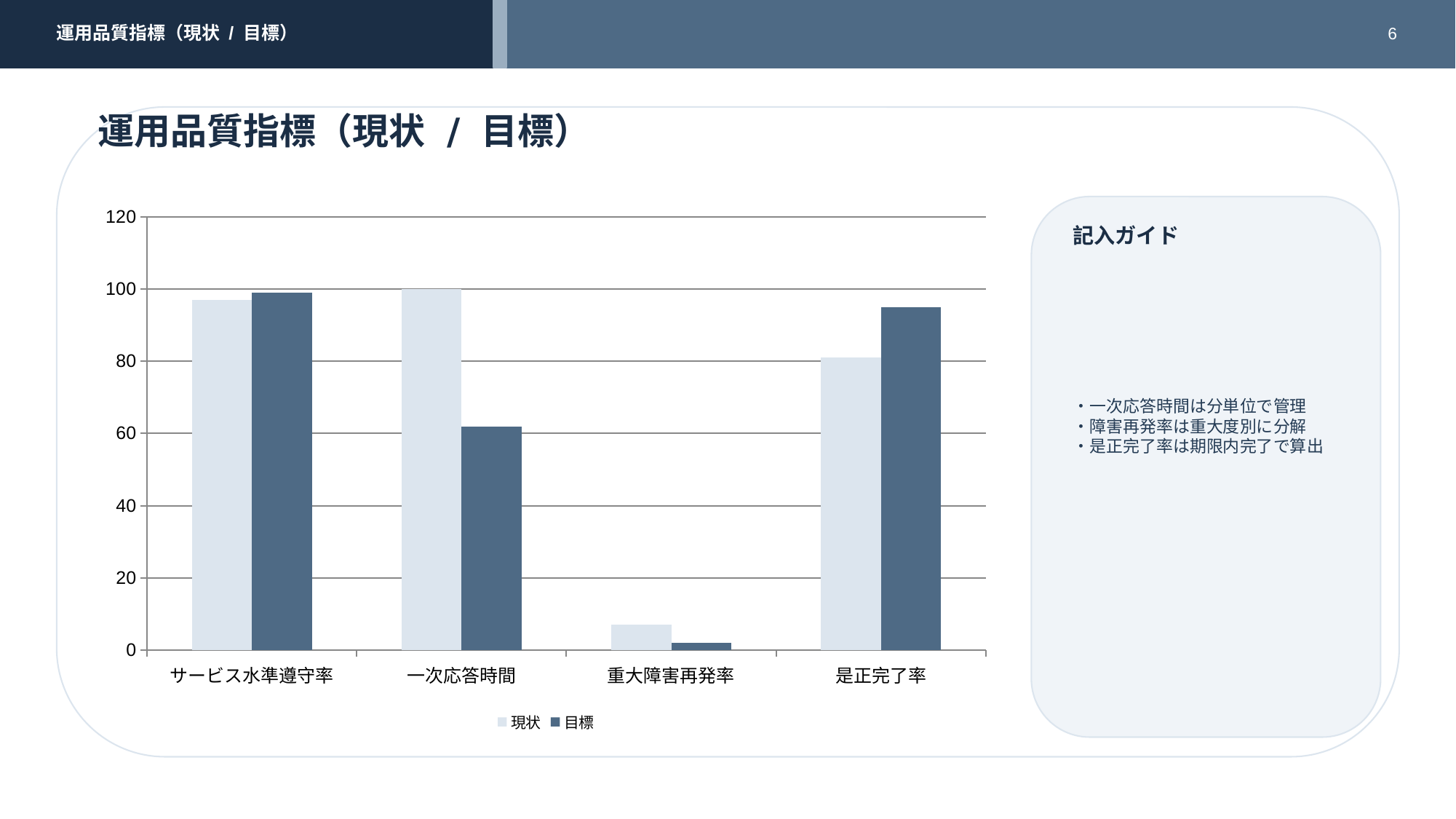

運用品質指標（現状 / 目標）
6
運用品質指標（現状 / 目標）

### Chart

| Category | 現状 | 目標 |
|---|---|---|
| サービス水準遵守率 | 97.0 | 99.0 |
| 一次応答時間 | 100.0 | 62.0 |
| 重大障害再発率 | 7.0 | 2.0 |
| 是正完了率 | 81.0 | 95.0 |
記入ガイド
・一次応答時間は分単位で管理
・障害再発率は重大度別に分解
・是正完了率は期限内完了で算出